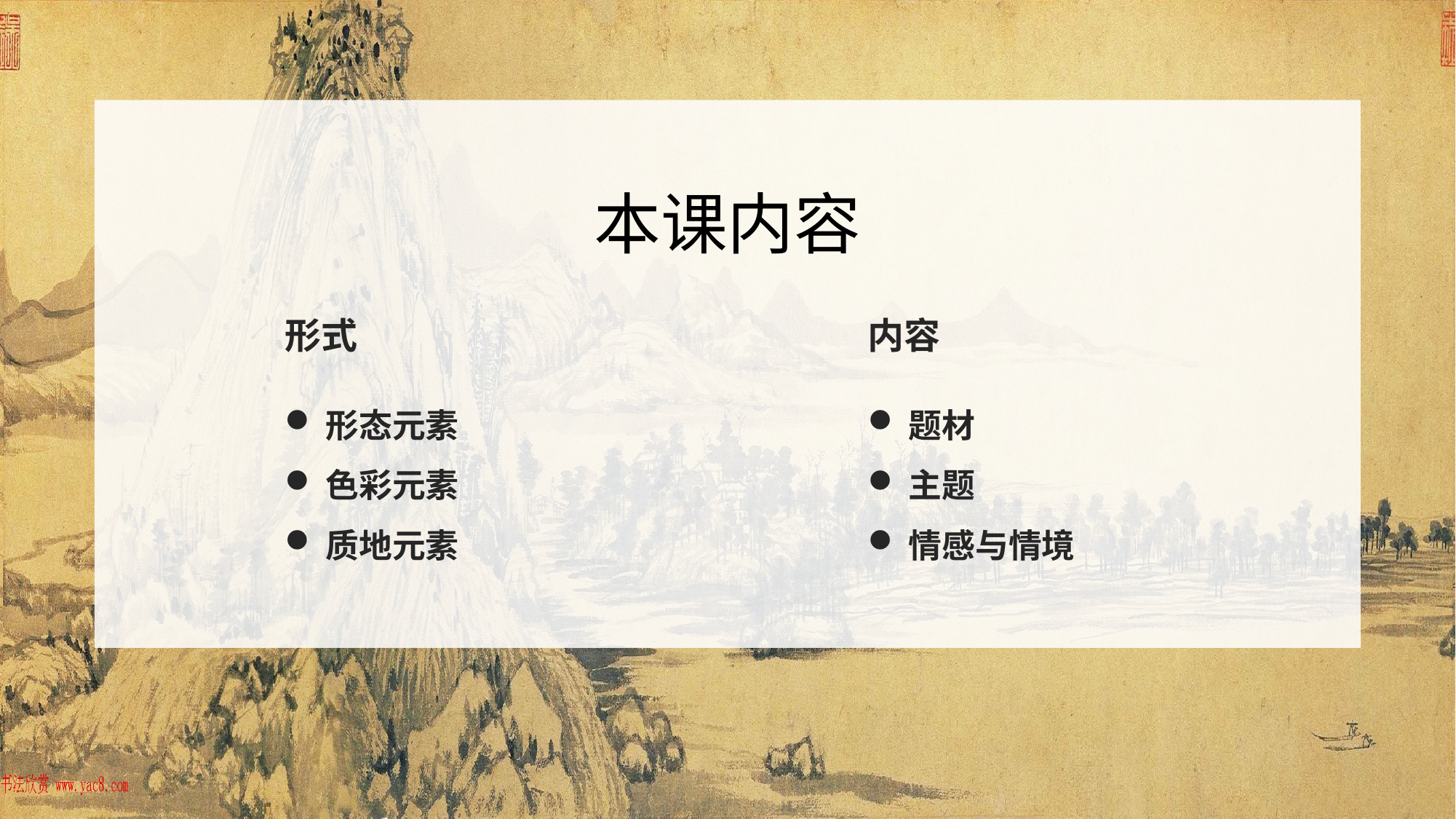

本课内容
形式
内容
形态元素
色彩元素
质地元素
题材
主题
情感与情境